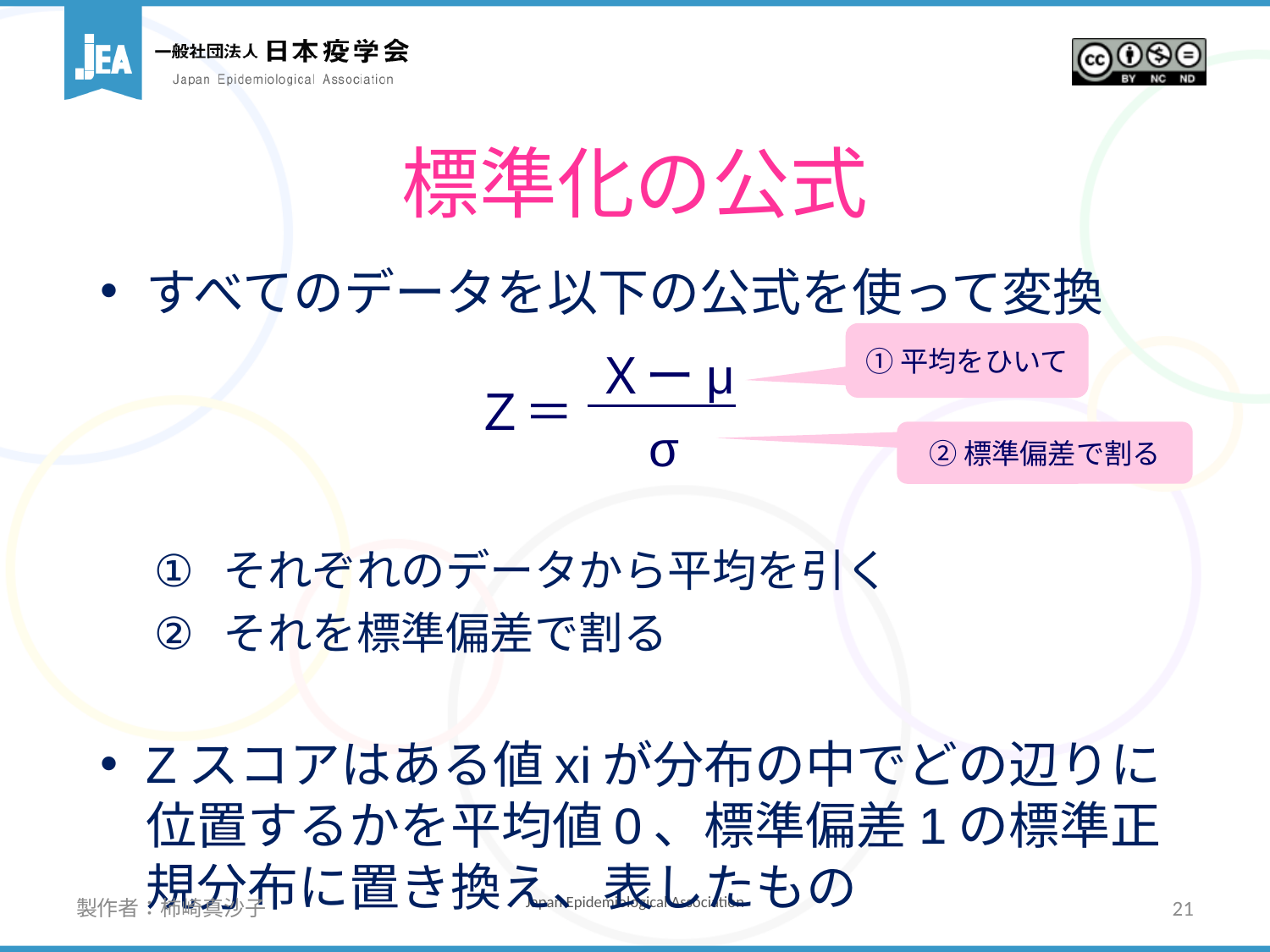

# 標準化の公式
すべてのデータを以下の公式を使って変換

それぞれのデータから平均を引く
それを標準偏差で割る

Zスコアはある値xiが分布の中でどの辺りに位置するかを平均値0、標準偏差1の標準正規分布に置き換え、表したもの

①平均をひいて
Ｘーμ
Ｚ＝
σ
②標準偏差で割る
製作者：柿崎真沙子
21